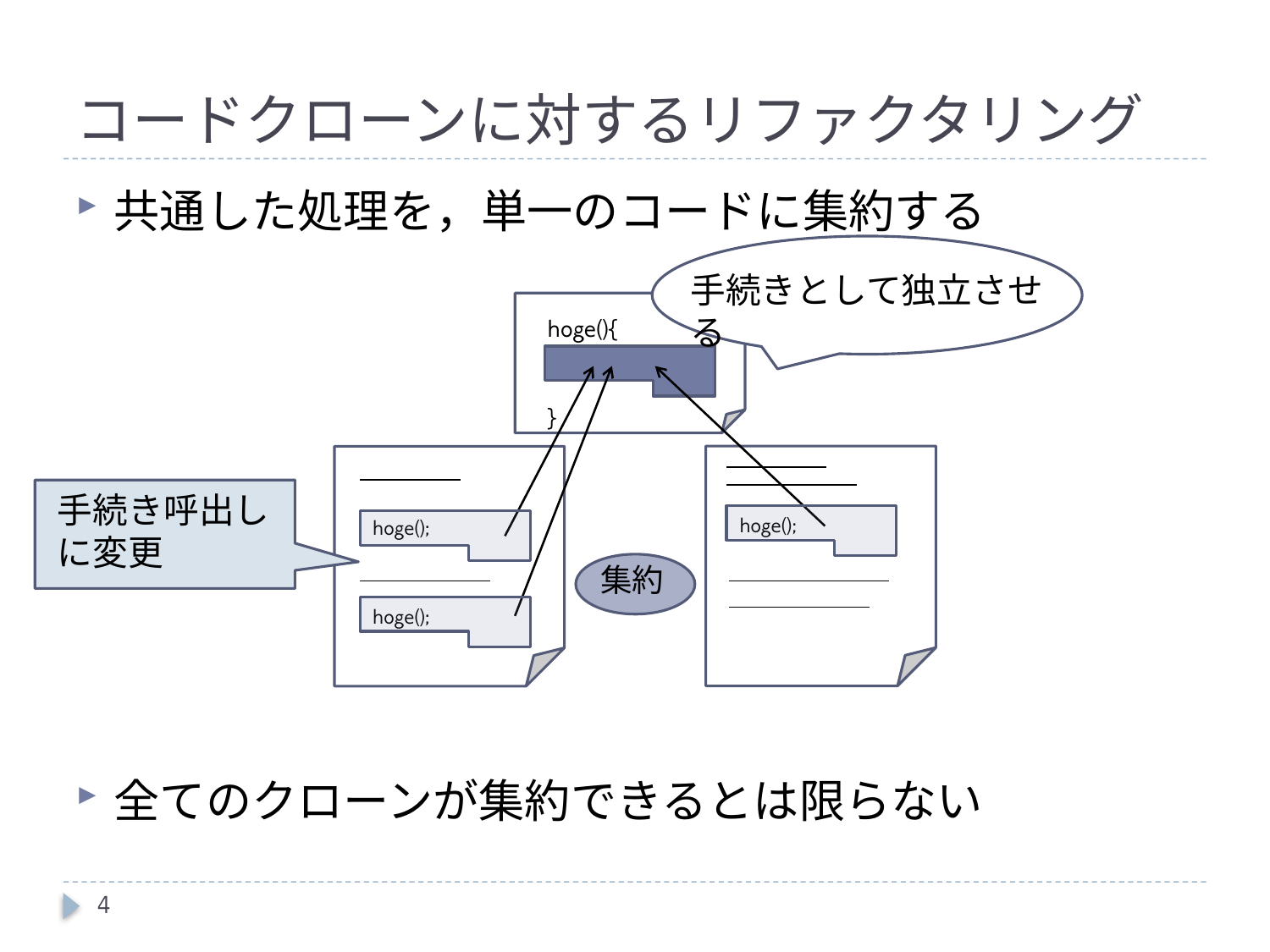

# コードクローンに対するリファクタリング
共通した処理を，単一のコードに集約する

全てのクローンが集約できるとは限らない

手続きとして独立させる

hoge(){

}

手続き呼出しに変更
hoge();

hoge();

集約

hoge();

4